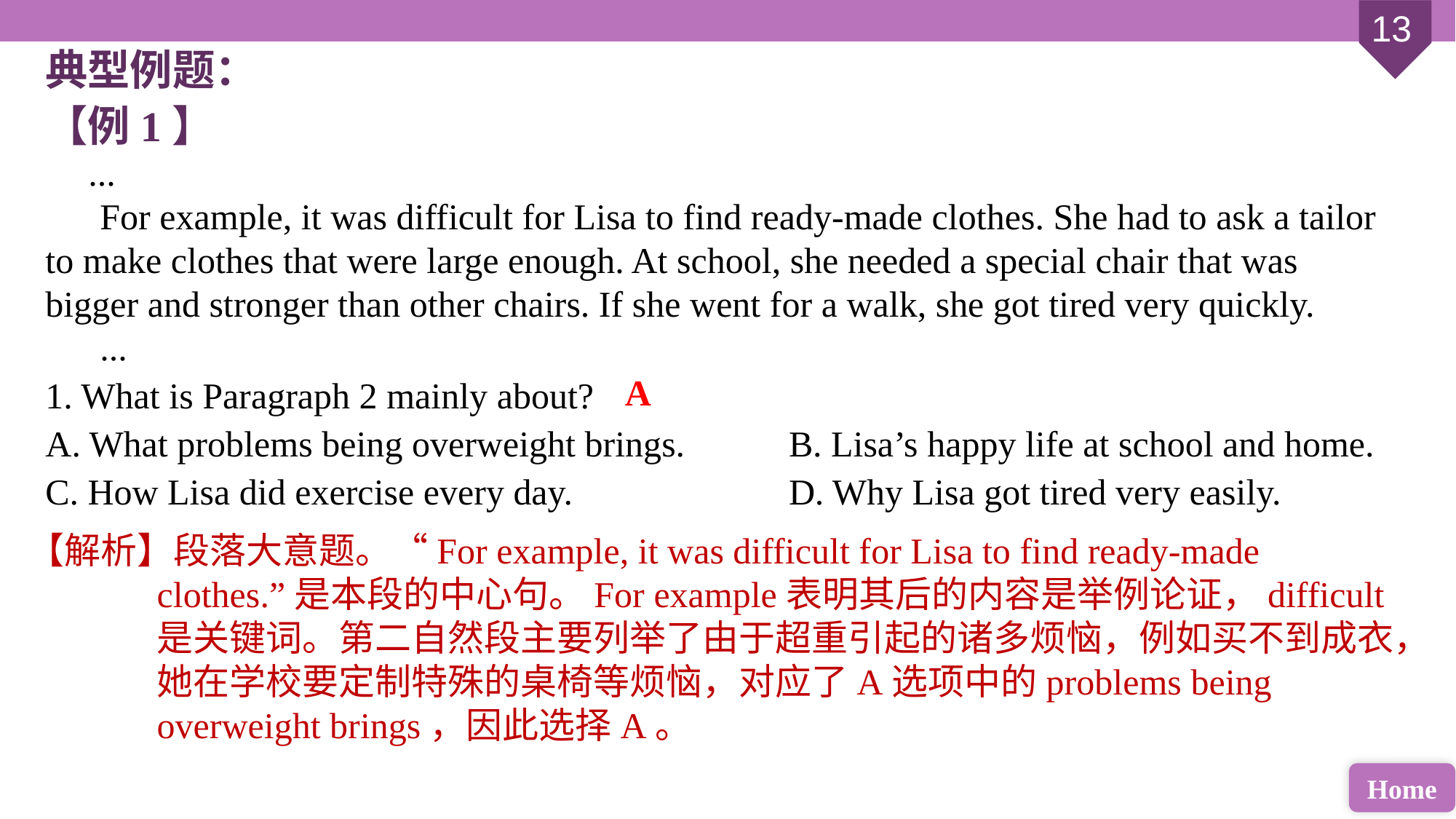

典型例题：
【例1】
...
For example, it was difficult for Lisa to find ready-made clothes. She had to ask a tailor to make clothes that were large enough. At school, she needed a special chair that was bigger and stronger than other chairs. If she went for a walk, she got tired very quickly.
...
1. What is Paragraph 2 mainly about?
A. What problems being overweight brings.	     B. Lisa’s happy life at school and home.
C. How Lisa did exercise every day.		     D. Why Lisa got tired very easily.
A
【解析】段落大意题。“For example, it was difficult for Lisa to find ready-made clothes.”是本段的中心句。For example表明其后的内容是举例论证，difficult是关键词。第二自然段主要列举了由于超重引起的诸多烦恼，例如买不到成衣，她在学校要定制特殊的桌椅等烦恼，对应了A选项中的problems being overweight brings，因此选择A。